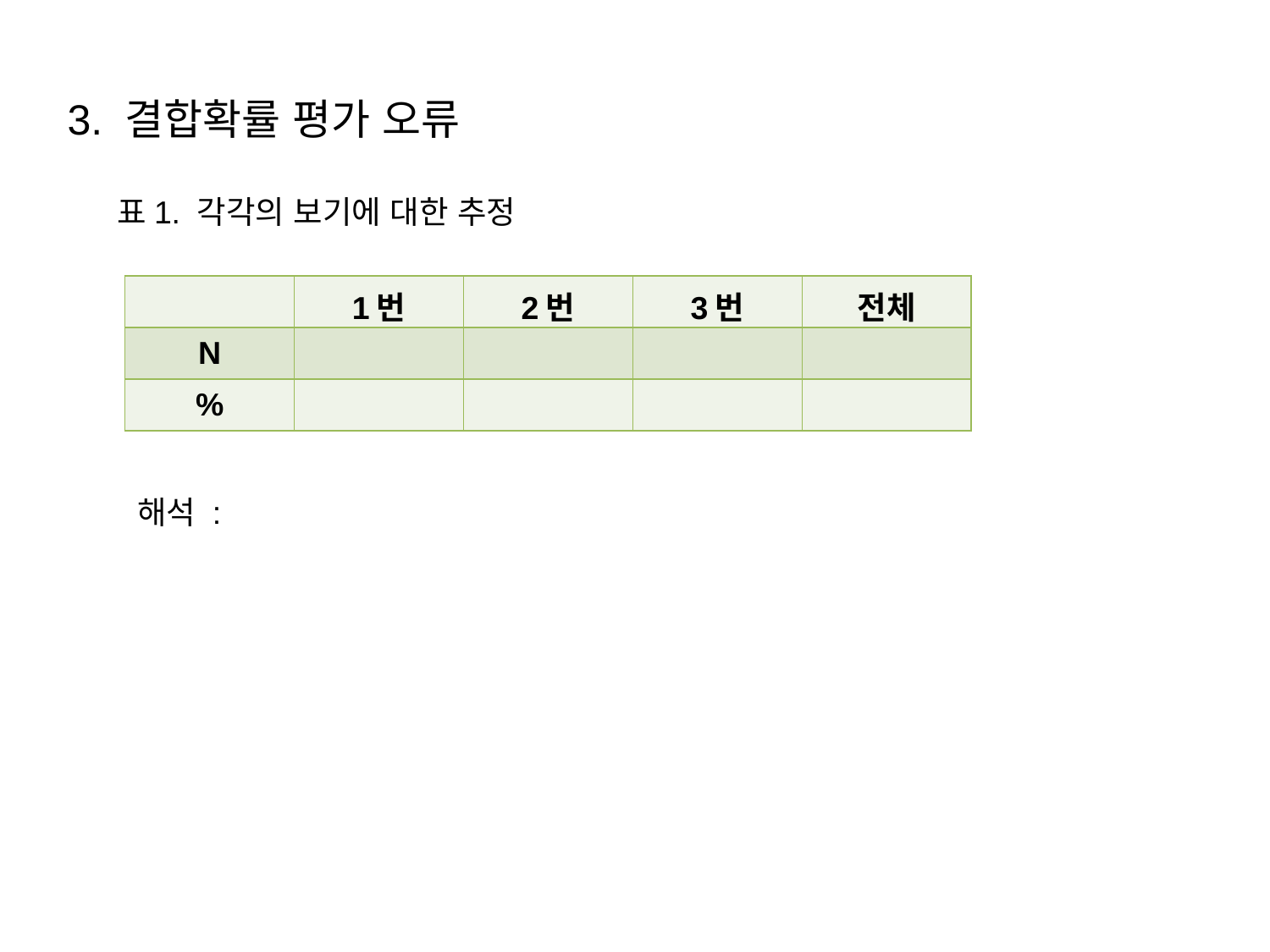

3. 결합확률 평가 오류
표1. 각각의 보기에 대한 추정
|  | 1번 | 2번 | 3번 | 전체 |
| --- | --- | --- | --- | --- |
| N |  |  |  |  |
| % |  |  |  |  |
해석 :